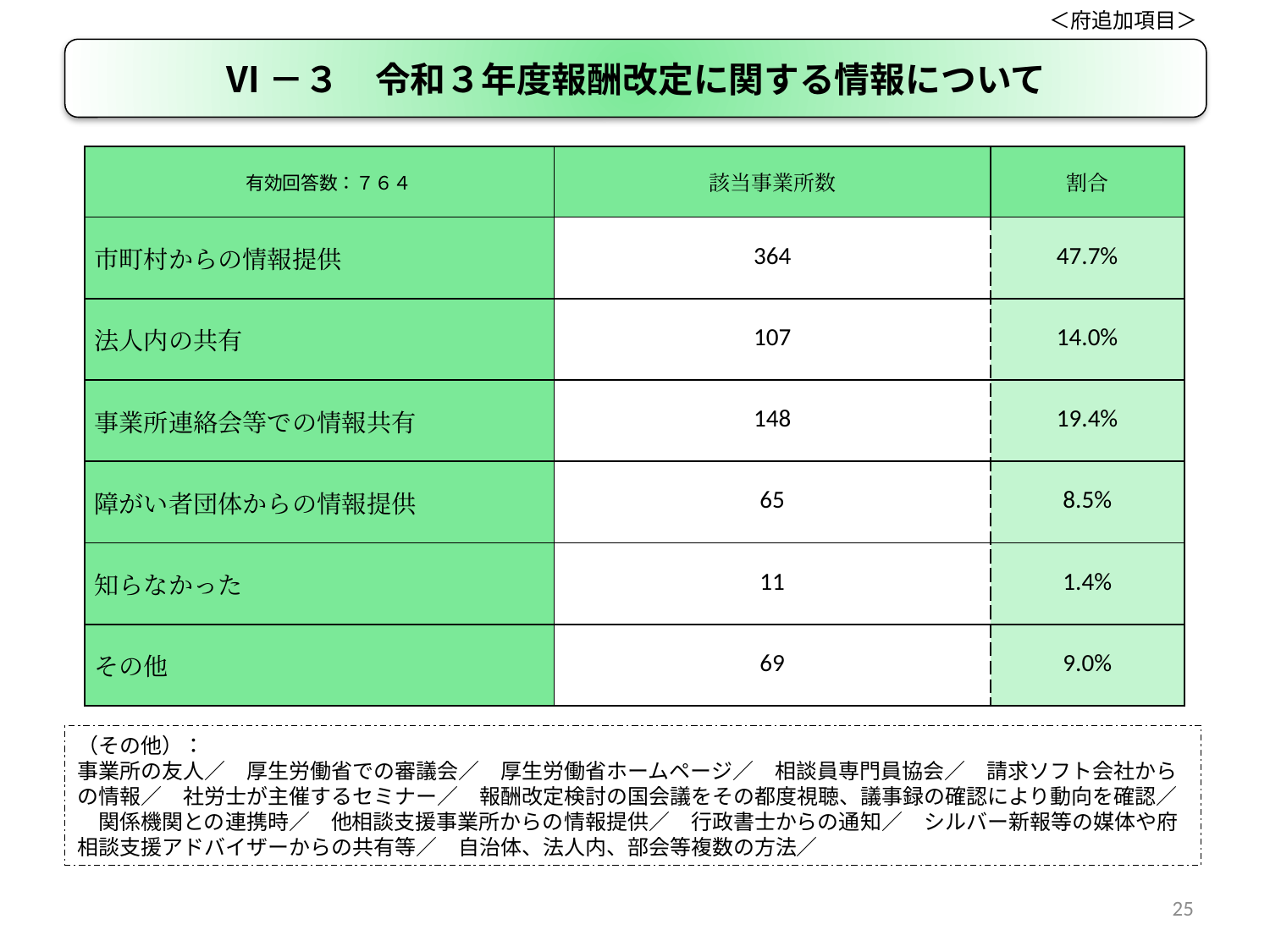

＜府追加項目＞
Ⅵ－３　令和３年度報酬改定に関する情報について
| 有効回答数：７６４ | 該当事業所数 | 割合 |
| --- | --- | --- |
| 市町村からの情報提供 | 364 | 47.7% |
| 法人内の共有 | 107 | 14.0% |
| 事業所連絡会等での情報共有 | 148 | 19.4% |
| 障がい者団体からの情報提供 | 65 | 8.5% |
| 知らなかった | 11 | 1.4% |
| その他 | 69 | 9.0% |
（その他）：
事業所の友人／　厚生労働省での審議会／　厚生労働省ホームページ／　相談員専門員協会／　請求ソフト会社からの情報／　社労士が主催するセミナー／　報酬改定検討の国会議をその都度視聴、議事録の確認により動向を確認／　関係機関との連携時／　他相談支援事業所からの情報提供／　行政書士からの通知／　シルバー新報等の媒体や府相談支援アドバイザーからの共有等／　自治体、法人内、部会等複数の方法／
25